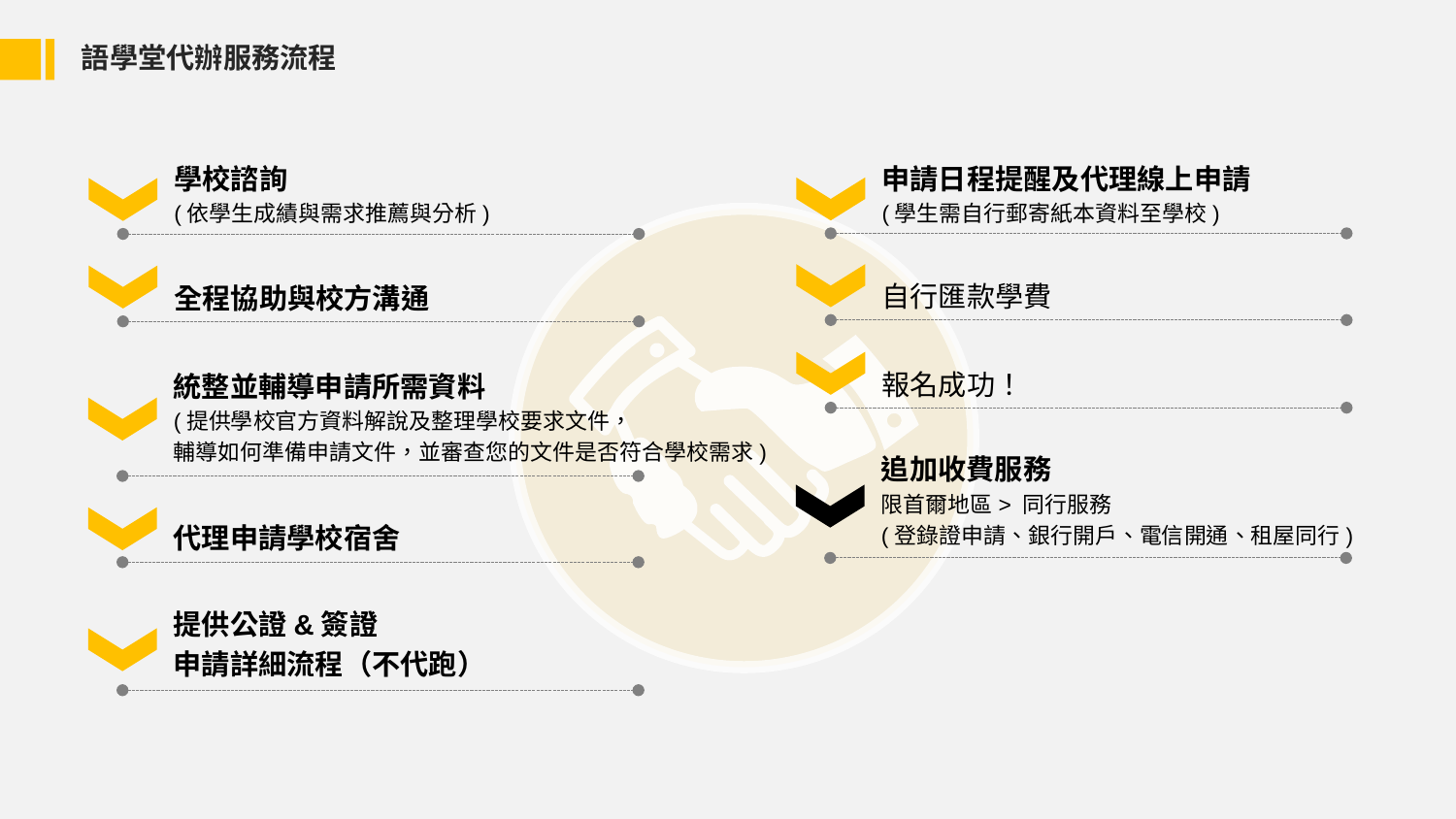

語學堂代辦服務流程

學校諮詢
(依學生成績與需求推薦與分析)
申請日程提醒及代理線上申請
(學生需自行郵寄紙本資料至學校)

自行匯款學費

全程協助與校方溝通

報名成功！

統整並輔導申請所需資料
(提供學校官方資料解說及整理學校要求文件，
輔導如何準備申請文件，並審查您的文件是否符合學校需求)

追加收費服務
限首爾地區> 同行服務
(登錄證申請、銀行開戶、電信開通、租屋同行)

代理申請學校宿舍

提供公證&簽證
申請詳細流程（不代跑）